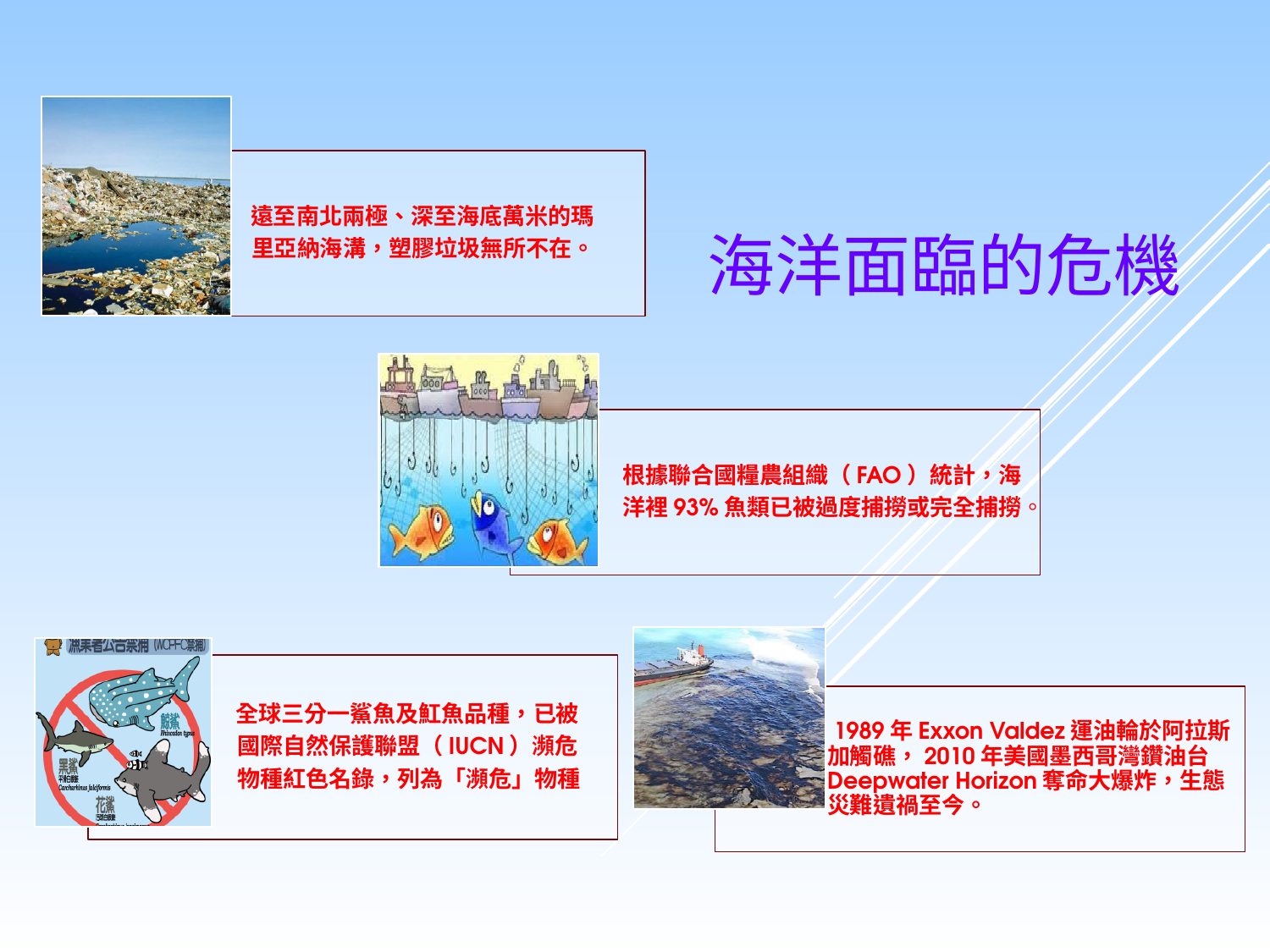

遠至南北兩極、深至海底萬米的瑪
    里亞納海溝，塑膠垃圾無所不在。
根據聯合國糧農組織（FAO）統計，海
洋裡93%魚類已被過度捕撈或完全捕撈。
      全球三分一鯊魚及魟魚品種，已被
      國際自然保護聯盟（IUCN）瀕危
      物種紅色名錄，列為「瀕危」物種
 1989年Exxon Valdez運油輪於阿拉斯加觸礁，2010年美國墨西哥灣鑽油台Deepwater Horizon奪命大爆炸，生態災難遺禍至今。
海洋面臨的危機